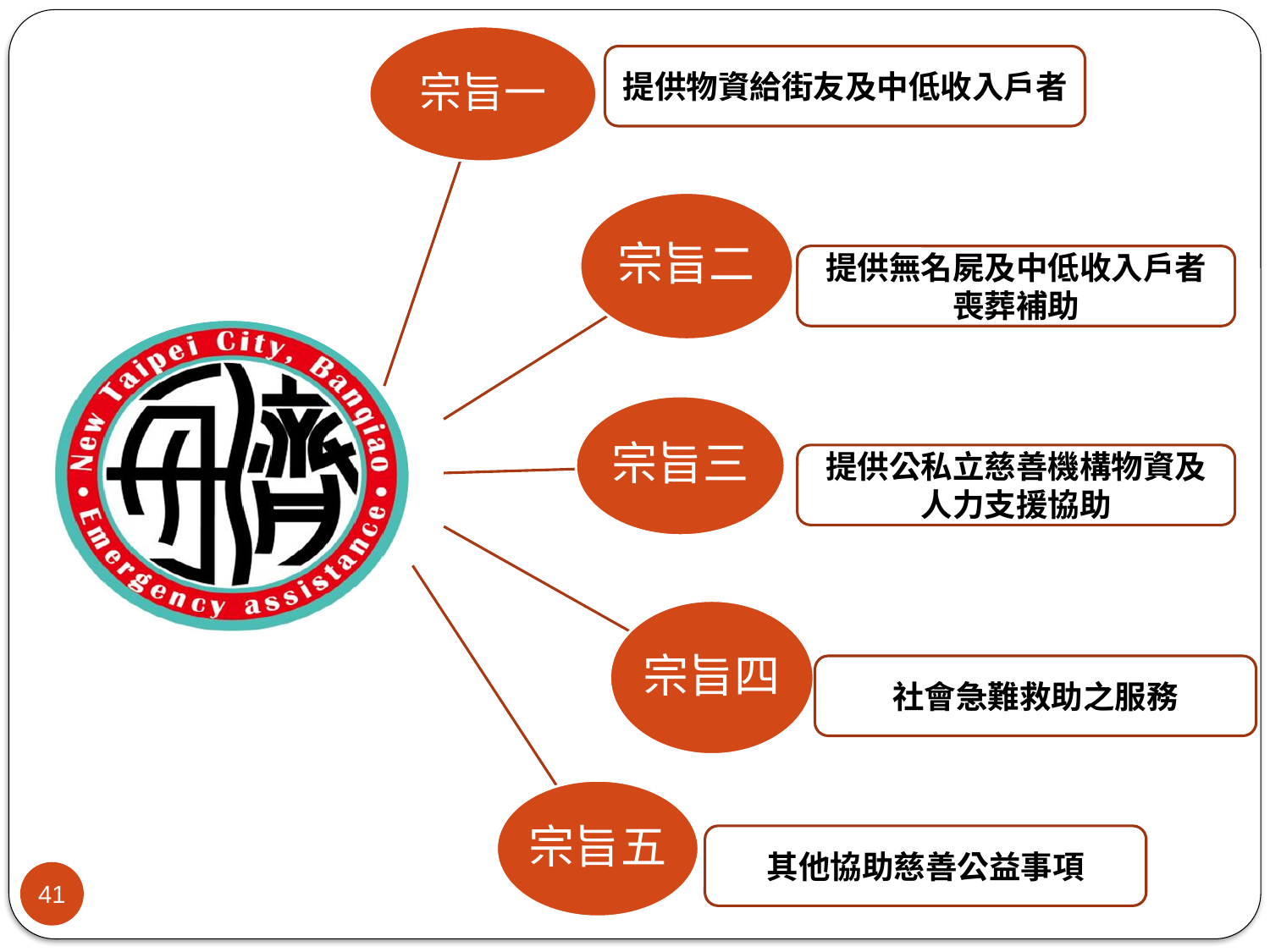

宗旨一
宗旨二
宗旨三
宗旨四
宗旨五
提供物資給街友及中低收入戶者
提供無名屍及中低收入戶者喪葬補助
提供公私立慈善機構物資及人力支援協助
社會急難救助之服務
其他協助慈善公益事項
41